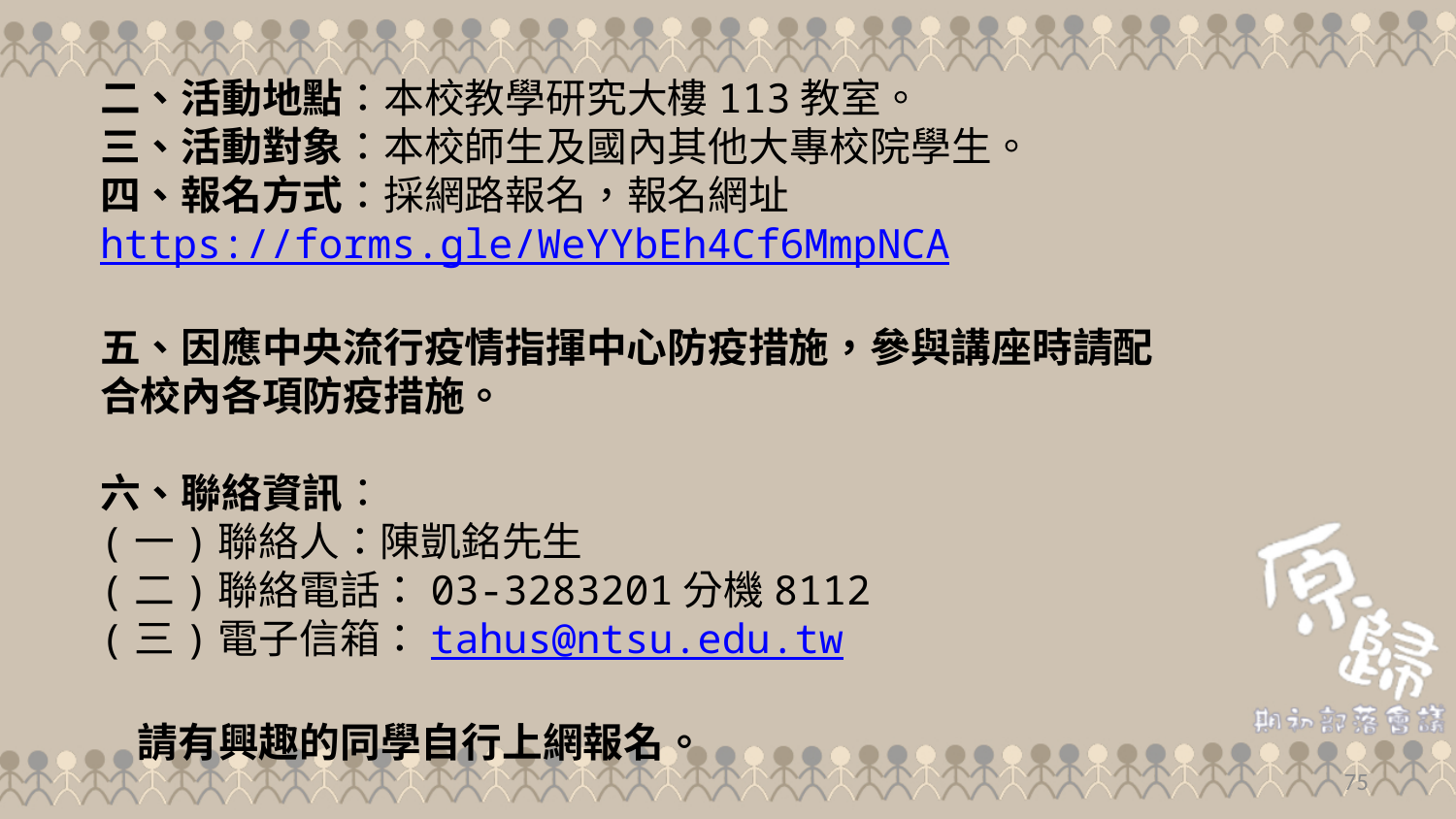

二、活動地點：本校教學研究大樓113教室。
三、活動對象：本校師生及國內其他大專校院學生。
四、報名方式：採網路報名，報名網址
https://forms.gle/WeYYbEh4Cf6MmpNCA

五、因應中央流行疫情指揮中心防疫措施，參與講座時請配合校內各項防疫措施。

六、聯絡資訊：
(一)聯絡人：陳凱銘先生
(二)聯絡電話：03-3283201分機8112
(三)電子信箱：tahus@ntsu.edu.tw

   請有興趣的同學自行上網報名。

75